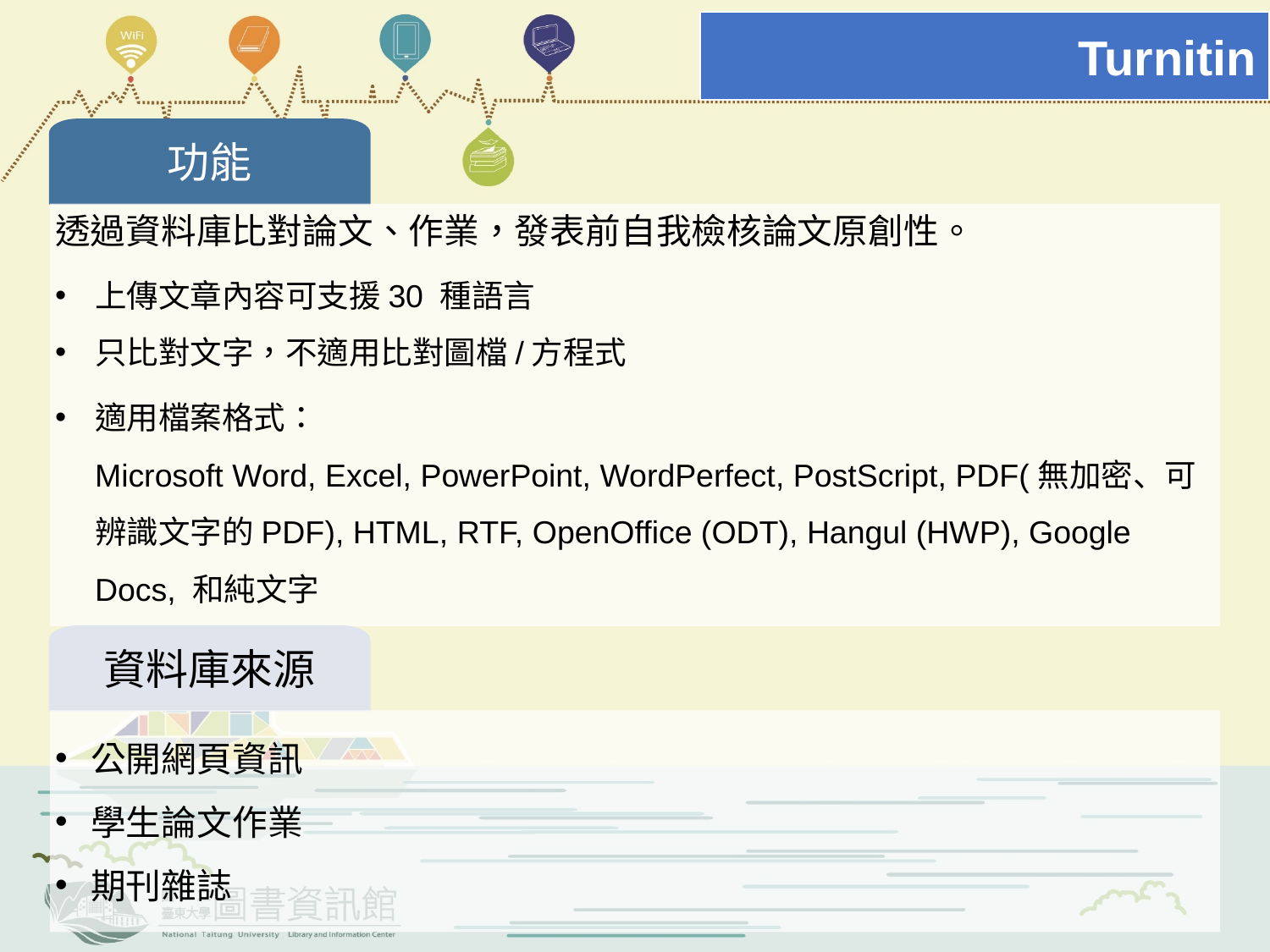

Turnitin
功能
透過資料庫比對論文、作業，發表前自我檢核論文原創性。
上傳文章內容可支援30 種語言
只比對文字，不適用比對圖檔/方程式
適用檔案格式：
Microsoft Word, Excel, PowerPoint, WordPerfect, PostScript, PDF(無加密、可辨識文字的PDF), HTML, RTF, OpenOffice (ODT), Hangul (HWP), Google Docs, 和純文字
資料庫來源
公開網頁資訊
學生論文作業
期刊雜誌